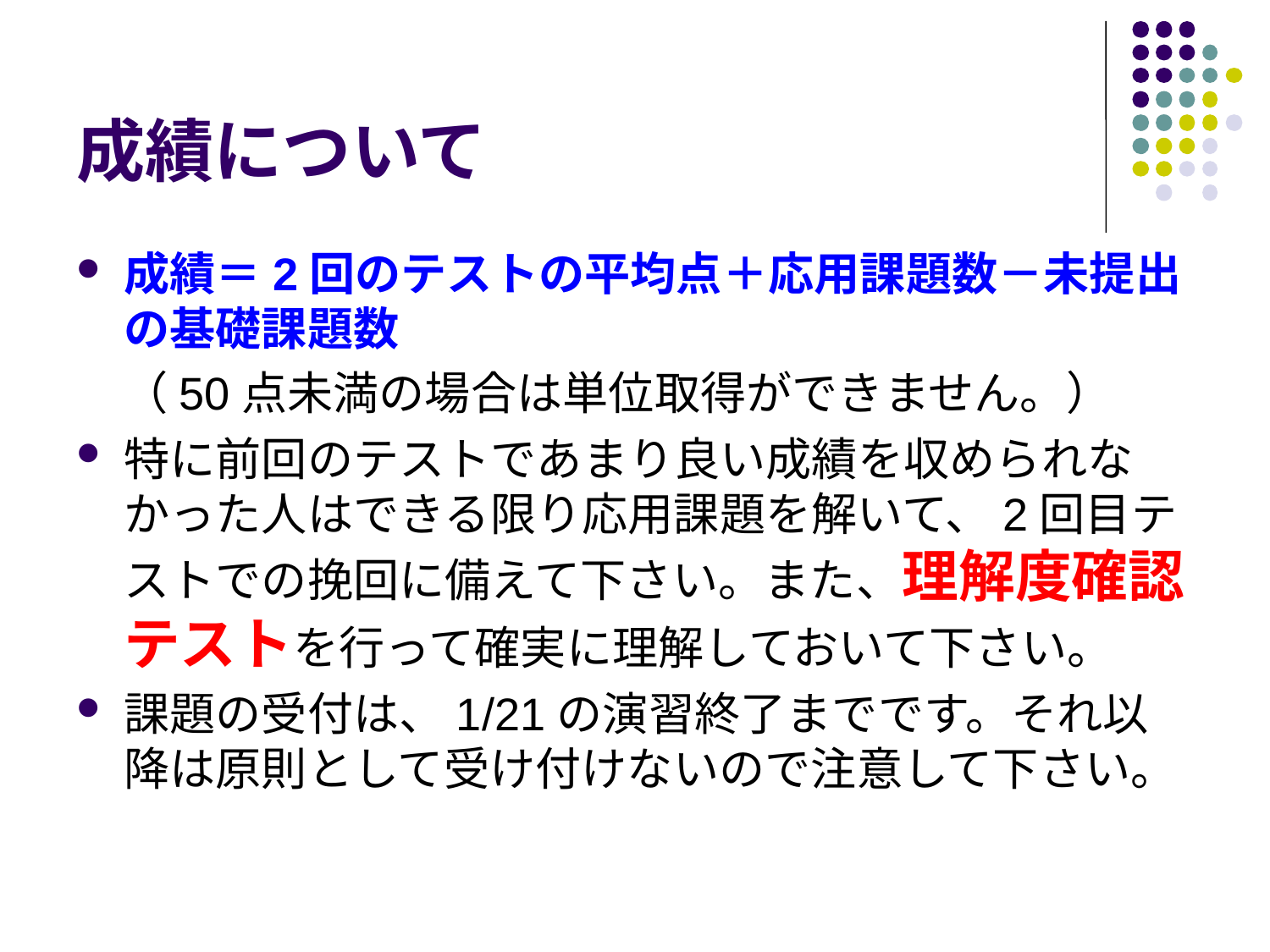

# 成績について
成績＝2回のテストの平均点＋応用課題数－未提出の基礎課題数
　（50点未満の場合は単位取得ができません。）
特に前回のテストであまり良い成績を収められなかった人はできる限り応用課題を解いて、2回目テストでの挽回に備えて下さい。また、理解度確認テストを行って確実に理解しておいて下さい。
課題の受付は、1/21の演習終了までです。それ以降は原則として受け付けないので注意して下さい。